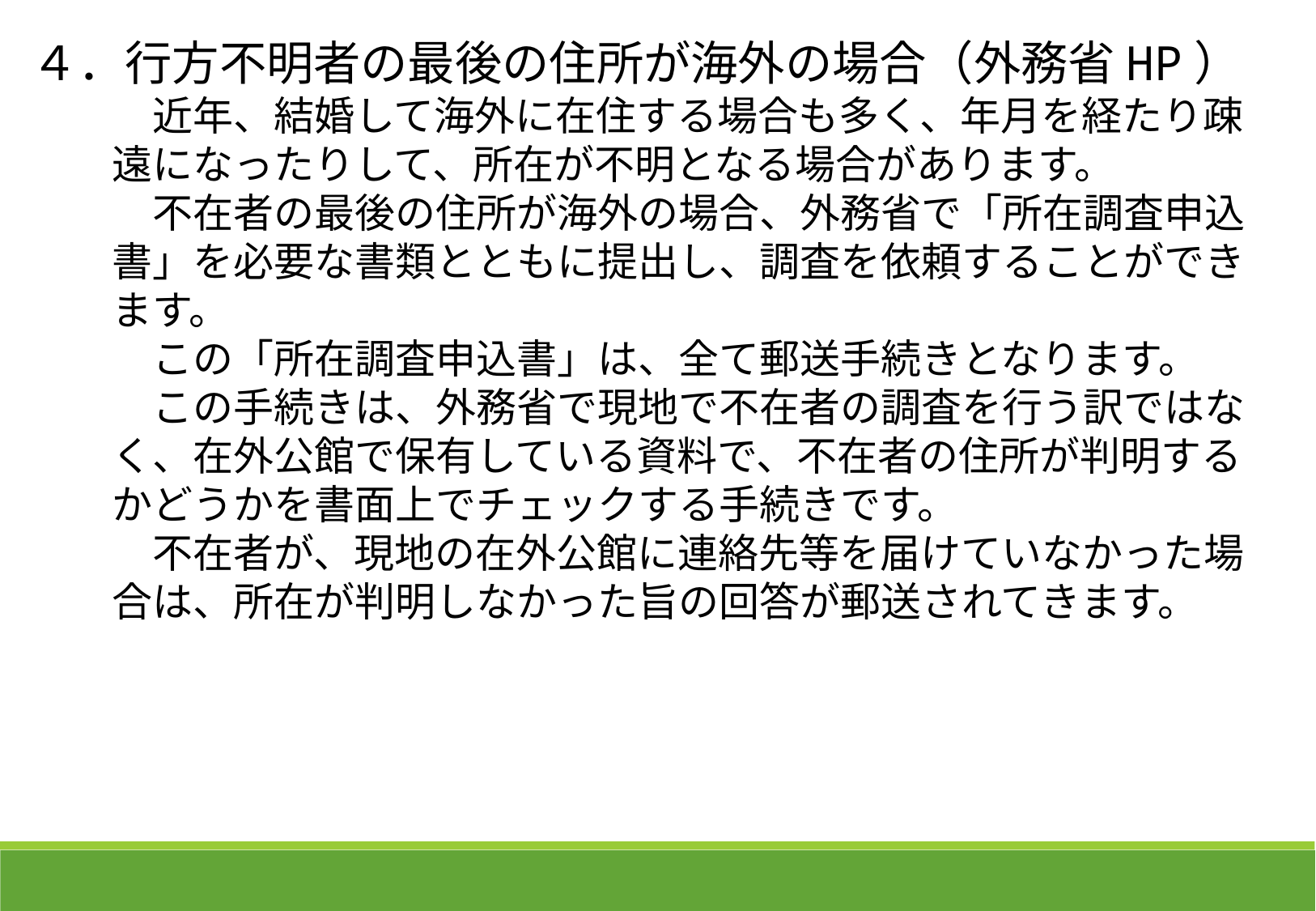

４．行方不明者の最後の住所が海外の場合（外務省HP）
　　　近年、結婚して海外に在住する場合も多く、年月を経たり疎
　　遠になったりして、所在が不明となる場合があります。
　　　不在者の最後の住所が海外の場合、外務省で「所在調査申込
　　書」を必要な書類とともに提出し、調査を依頼することができ
　　ます。
　　　この「所在調査申込書」は、全て郵送手続きとなります。
　　　この手続きは、外務省で現地で不在者の調査を行う訳ではな
　　く、在外公館で保有している資料で、不在者の住所が判明する
　　かどうかを書面上でチェックする手続きです。
　　　不在者が、現地の在外公館に連絡先等を届けていなかった場
　　合は、所在が判明しなかった旨の回答が郵送されてきます。